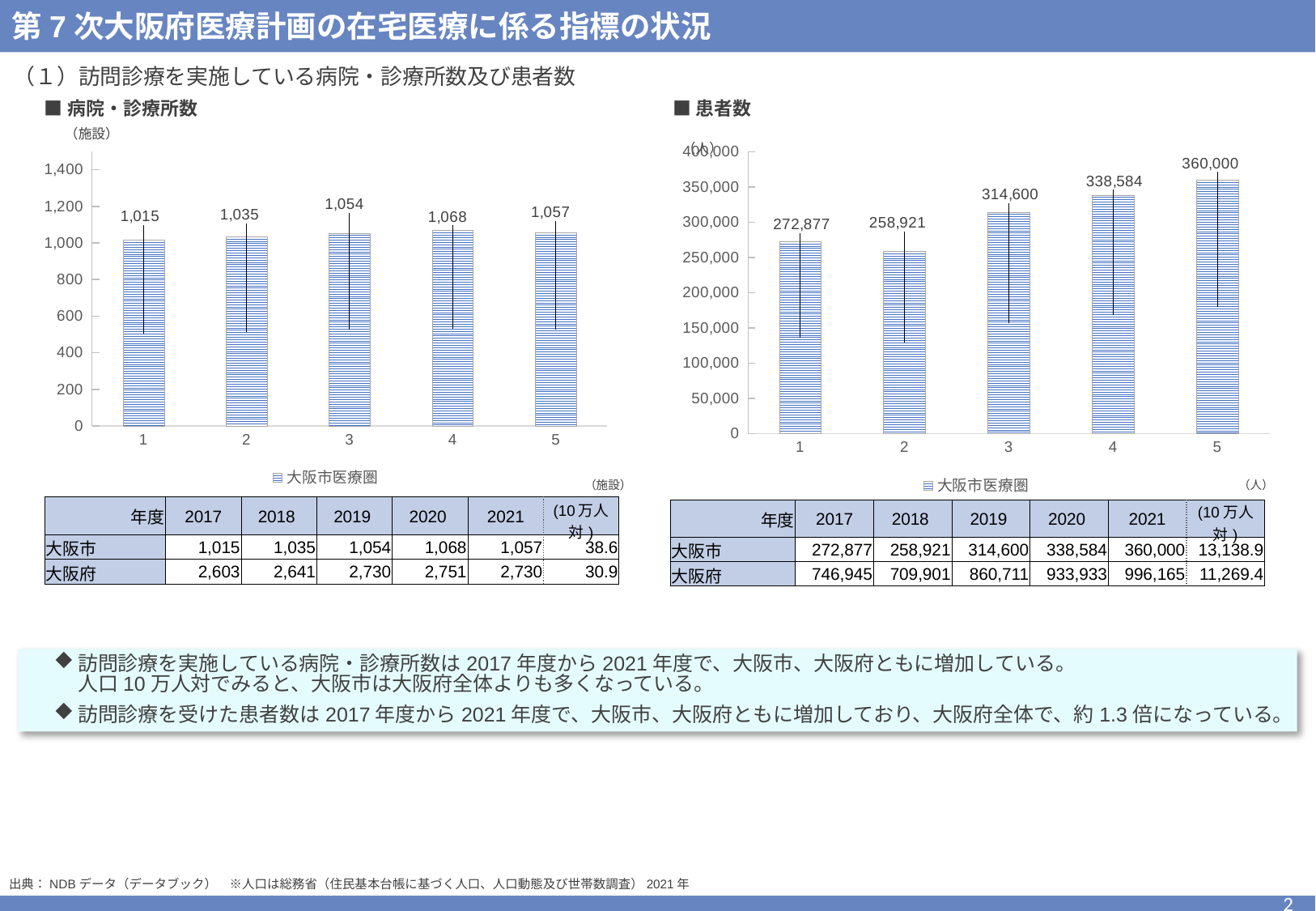

第7次大阪府医療計画の在宅医療に係る指標の状況
（１）訪問診療を実施している病院・診療所数及び患者数
■患者数
■病院・診療所数
　　　　（人）
　　　（施設）

### Chart

| Category | 大阪市医療圏 | 大阪府 |
|---|---|---|

### Chart

| Category | 大阪市医療圏 | 大阪府 |
|---|---|---|
（施設）
（人）
| 年度 | 2017 | 2018 | 2019 | 2020 | 2021 | (10万人対) |
| --- | --- | --- | --- | --- | --- | --- |
| 大阪市 | 1,015 | 1,035 | 1,054 | 1,068 | 1,057 | 38.6 |
| 大阪府 | 2,603 | 2,641 | 2,730 | 2,751 | 2,730 | 30.9 |
| 年度 | 2017 | 2018 | 2019 | 2020 | 2021 | (10万人対) |
| --- | --- | --- | --- | --- | --- | --- |
| 大阪市 | 272,877 | 258,921 | 314,600 | 338,584 | 360,000 | 13,138.9 |
| 大阪府 | 746,945 | 709,901 | 860,711 | 933,933 | 996,165 | 11,269.4 |
訪問診療を実施している病院・診療所数は2017年度から2021年度で、大阪市、大阪府ともに増加している。
人口10万人対でみると、大阪市は大阪府全体よりも多くなっている。
訪問診療を受けた患者数は2017年度から2021年度で、大阪市、大阪府ともに増加しており、大阪府全体で、約1.3倍になっている。
出典：NDBデータ（データブック）　※人口は総務省（住民基本台帳に基づく人口、人口動態及び世帯数調査）2021年
2